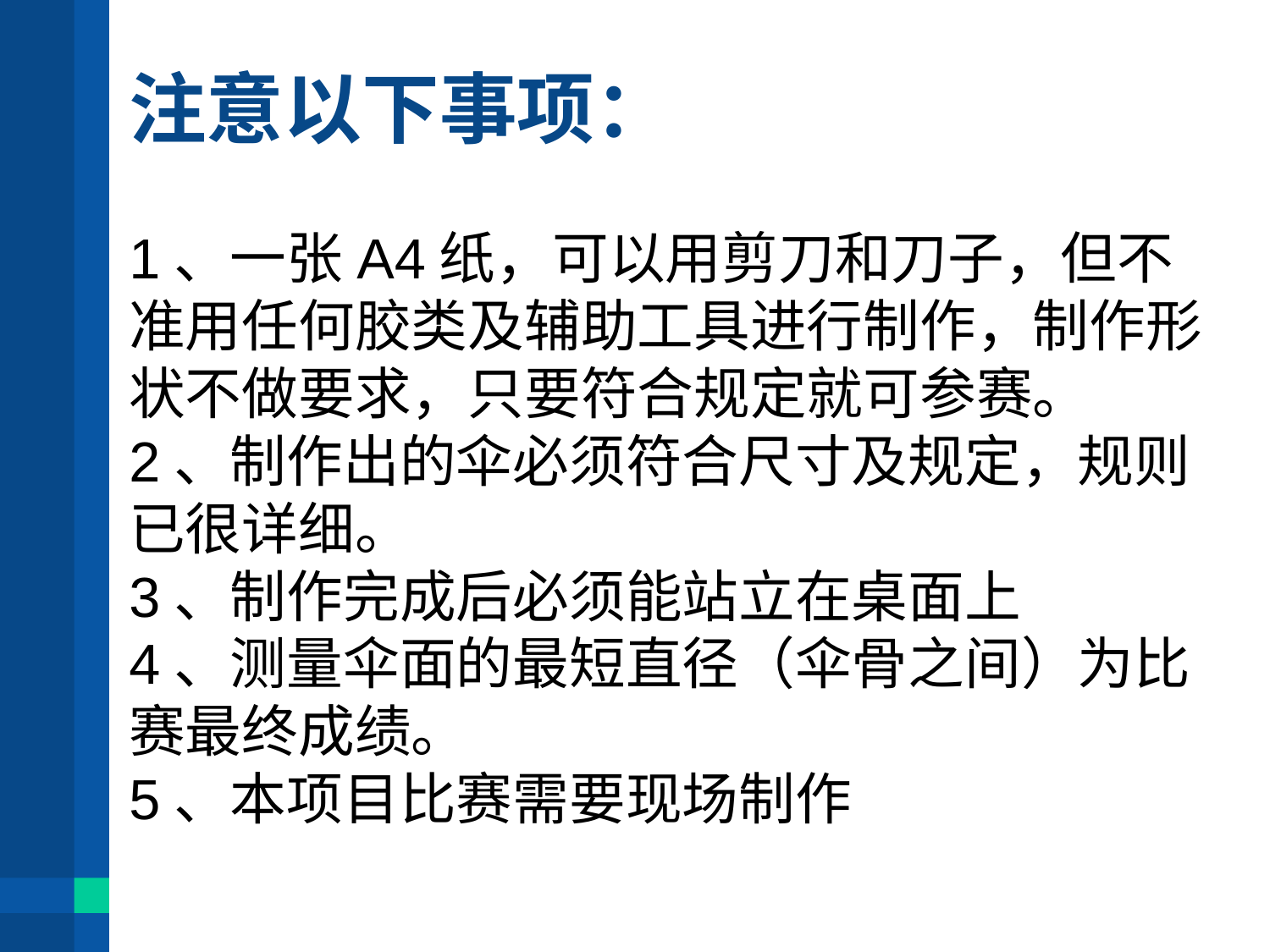

# 注意以下事项：
1、一张A4纸，可以用剪刀和刀子，但不准用任何胶类及辅助工具进行制作，制作形状不做要求，只要符合规定就可参赛。
2、制作出的伞必须符合尺寸及规定，规则已很详细。
3、制作完成后必须能站立在桌面上
4、测量伞面的最短直径（伞骨之间）为比赛最终成绩。
5、本项目比赛需要现场制作